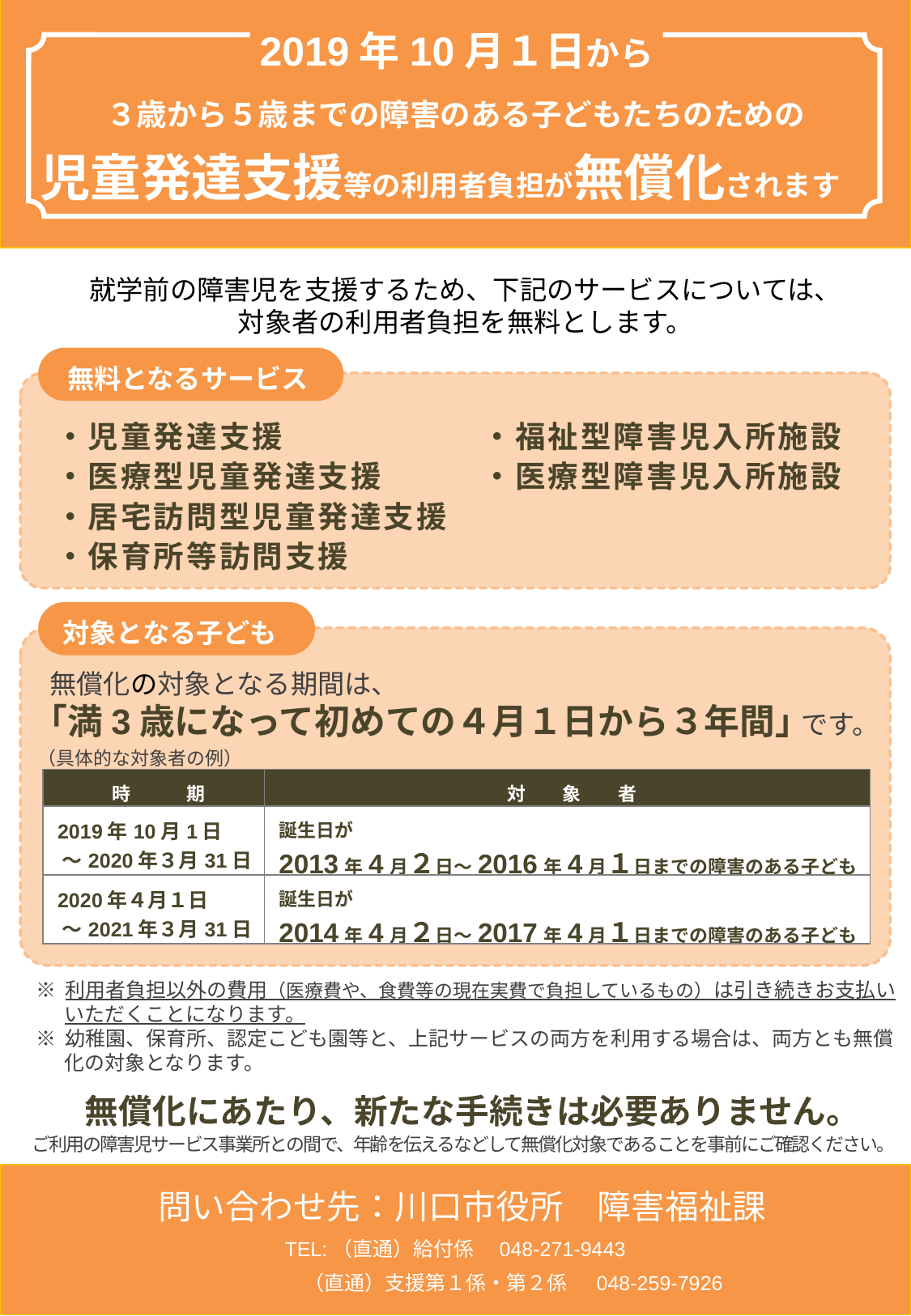

2019年10月１日から

３歳から５歳までの障害のある子どもたちのための
児童発達支援等の利用者負担が無償化されます
就学前の障害児を支援するため、下記のサービスについては、
対象者の利用者負担を無料とします。

無料となるサービス

・児童発達支援　　　　　　・福祉型障害児入所施設
・医療型児童発達支援　　　・医療型障害児入所施設
・居宅訪問型児童発達支援
・保育所等訪問支援

対象となる子ども

無償化の対象となる期間は、
｢満3歳になって初めての４月１日から３年間｣ です。
（具体的な対象者の例）
| 時　　　期 | 対　　象　　者 |
| --- | --- |
| 2019年10月1日 ～2020年３月31日 | 誕生日が 2013年4月２日～2016年4月１日までの障害のある子ども |
| 2020年４月１日 ～2021年３月31日 | 誕生日が 2014年4月２日～2017年4月１日までの障害のある子ども |
※ 利用者負担以外の費用（医療費や、食費等の現在実費で負担しているもの）は引き続きお支払いいただくことになります。
※ 幼稚園、保育所、認定こども園等と、上記サービスの両方を利用する場合は、両方とも無償化の対象となります。

　無償化にあたり、新たな手続きは必要ありません。
　ご利用の障害児サービス事業所との間で、年齢を伝えるなどして無償化対象であることを事前にご確認ください。
 問い合わせ先：川口市役所　障害福祉課
TEL:（直通）給付係　048-271-9443
                         （直通）支援第１係・第２係 　048-259-7926